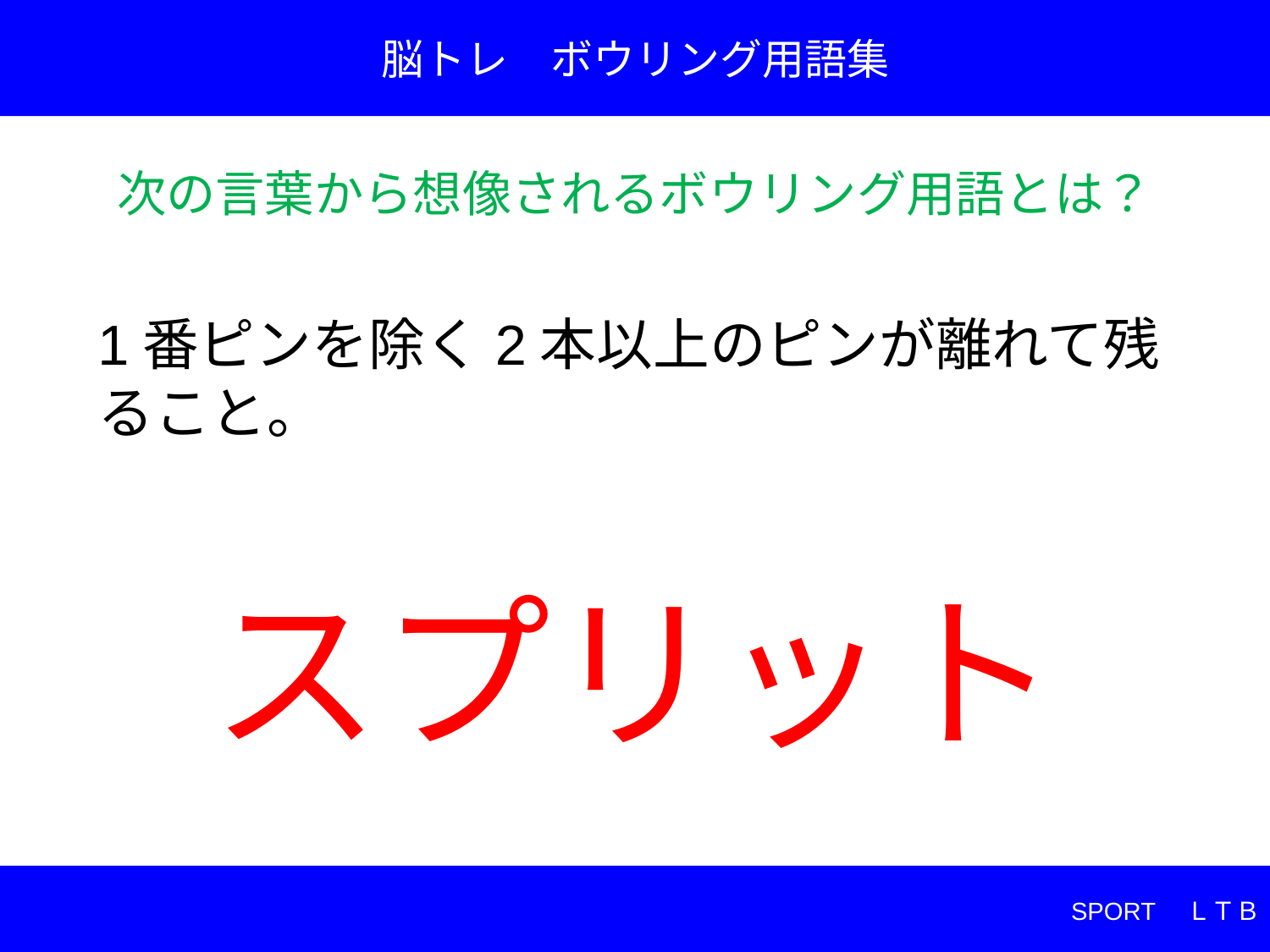

脳トレ　ボウリング用語集
次の言葉から想像されるボウリング用語とは？
1番ピンを除く2本以上のピンが離れて残ること。
# スプリット
SPORT　ＬＴＢ